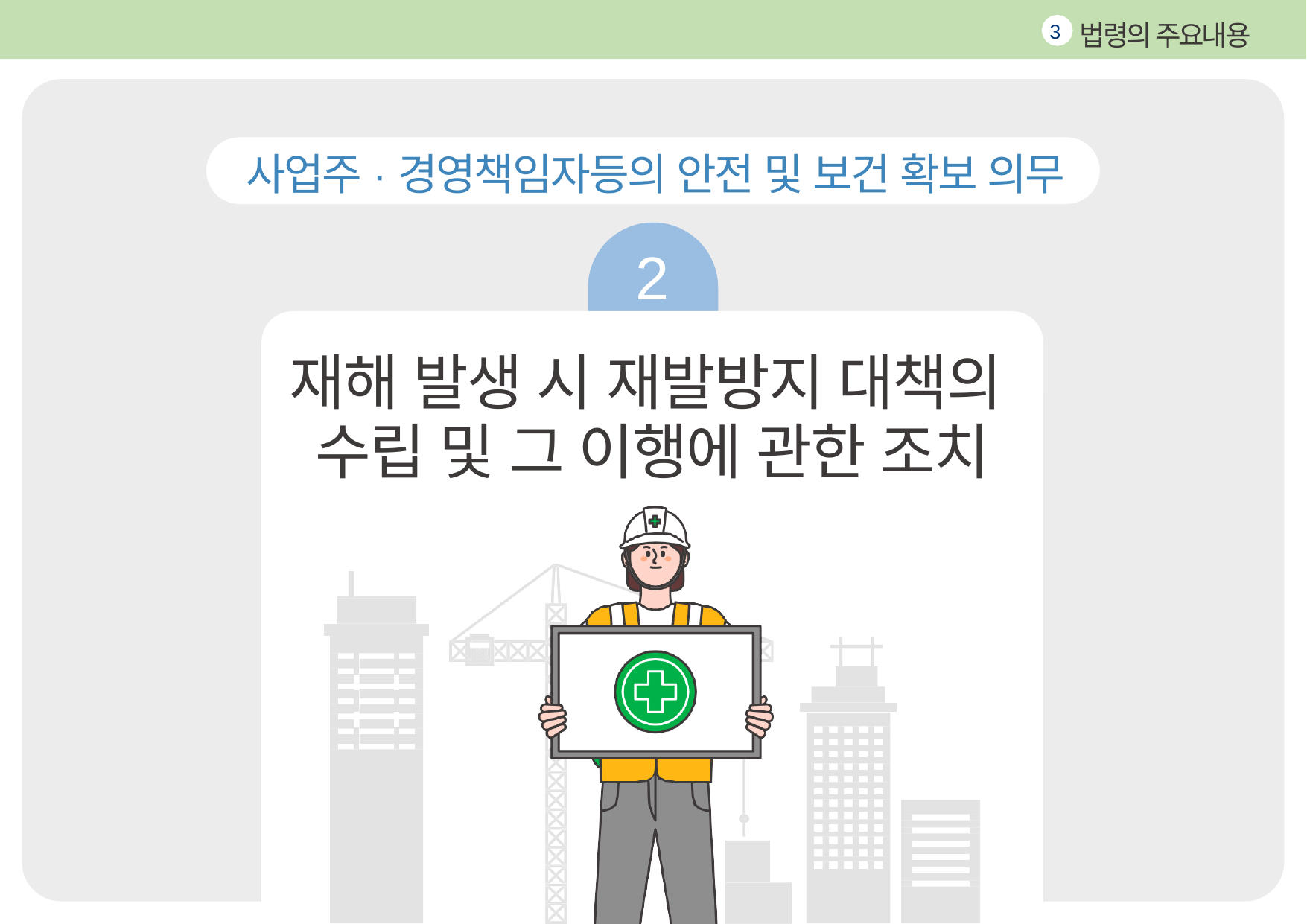

법령의 주요내용
3

사업주·경영책임자등의 안전 및 보건 확보 의무

2

재해 발생 시 재발방지 대책의  수립 및 그 이행에 관한 조치